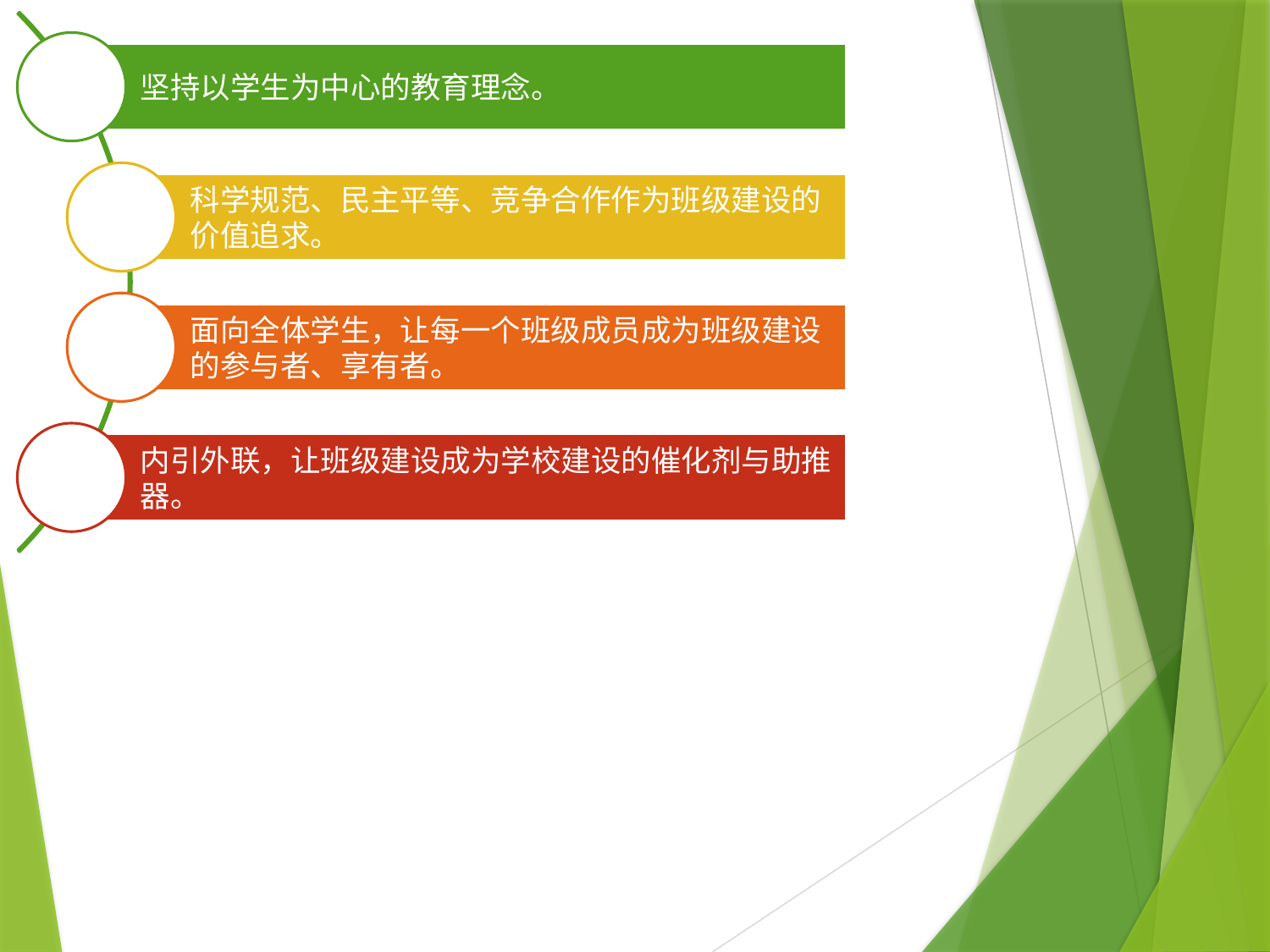

# 四、治班有方是“硬核”班主任的绝技艺、真实力
坚持以学生为中心的教育理念。
科学规范、民主平等、竞争合作作为班级建设的价值追求。
面向全体学生，让每一个班级成员成为班级建设的参与者、享有者。
内引外联，让班级建设成为学校建设的催化剂与助推器。